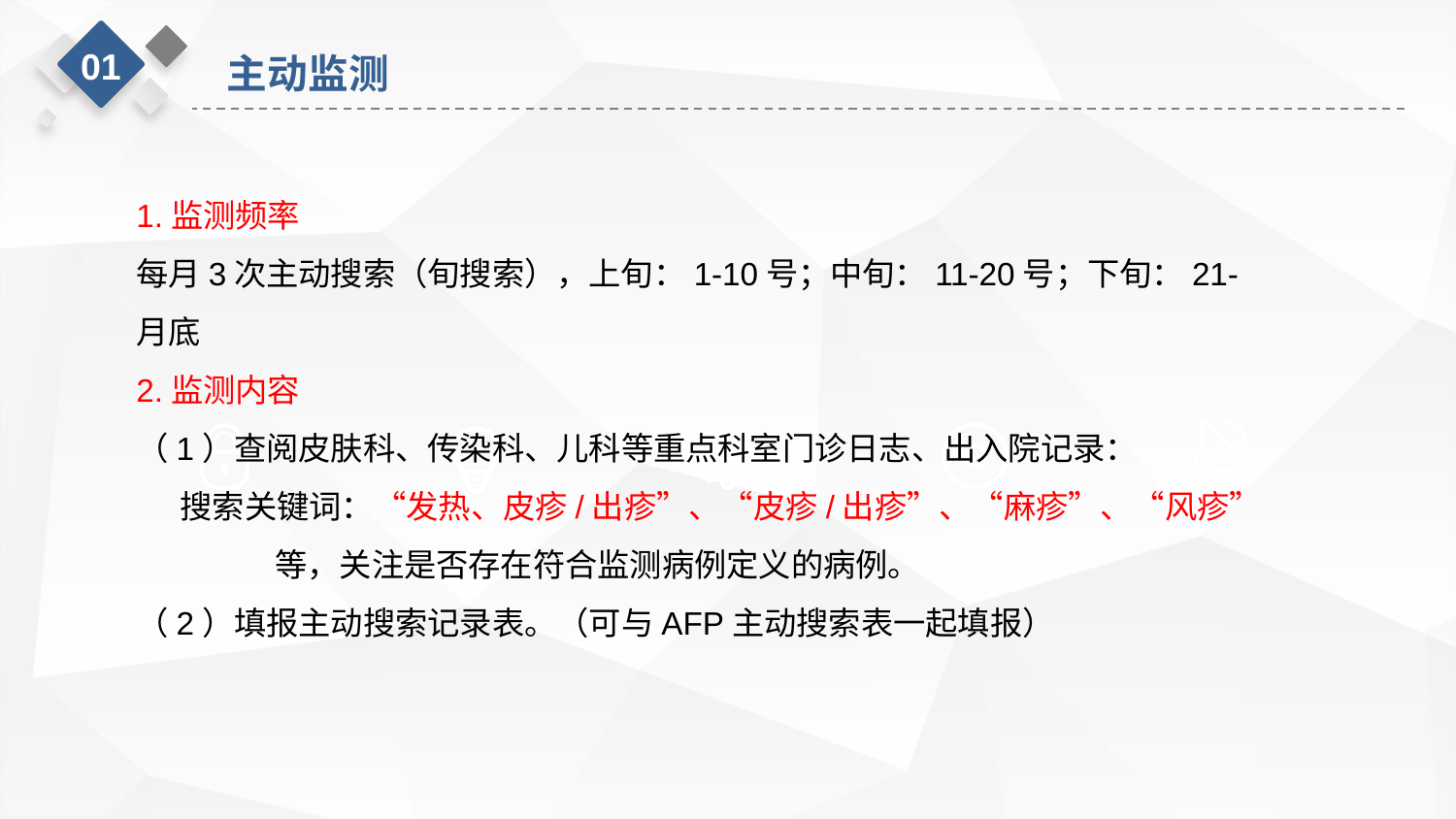

01

主动监测

1.监测频率
每月3次主动搜索（旬搜索），上旬：1-10号；中旬：11-20号；下旬：21-月底
2.监测内容
（1）查阅皮肤科、传染科、儿科等重点科室门诊日志、出入院记录：
     搜索关键词：“发热、皮疹/出疹”、“皮疹/出疹”、“麻疹”、“风疹”
                  等，关注是否存在符合监测病例定义的病例。
（2）填报主动搜索记录表。（可与AFP主动搜索表一起填报）